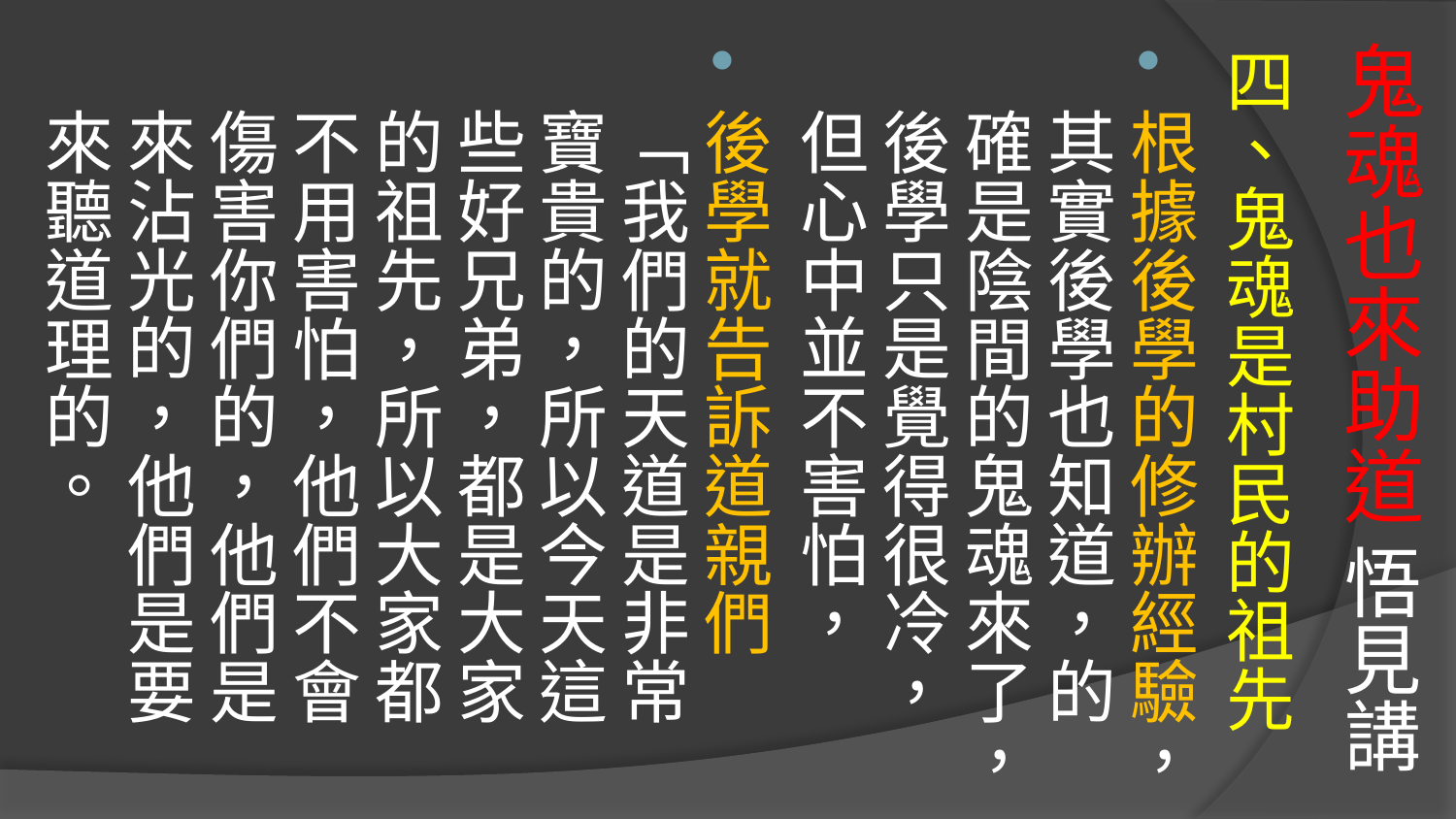

# 鬼魂也來助道 悟見講
四、鬼魂是村民的祖先
根據後學的修辦經驗，其實後學也知道，的確是陰間的鬼魂來了，後學只是覺得很冷，但心中並不害怕，
後學就告訴道親們「我們的天道是非常寶貴的，所以今天這些好兄弟，都是大家的祖先，所以大家都不用害怕，他們不會傷害你們的，他們是來沾光的，他們是要來聽道理的。